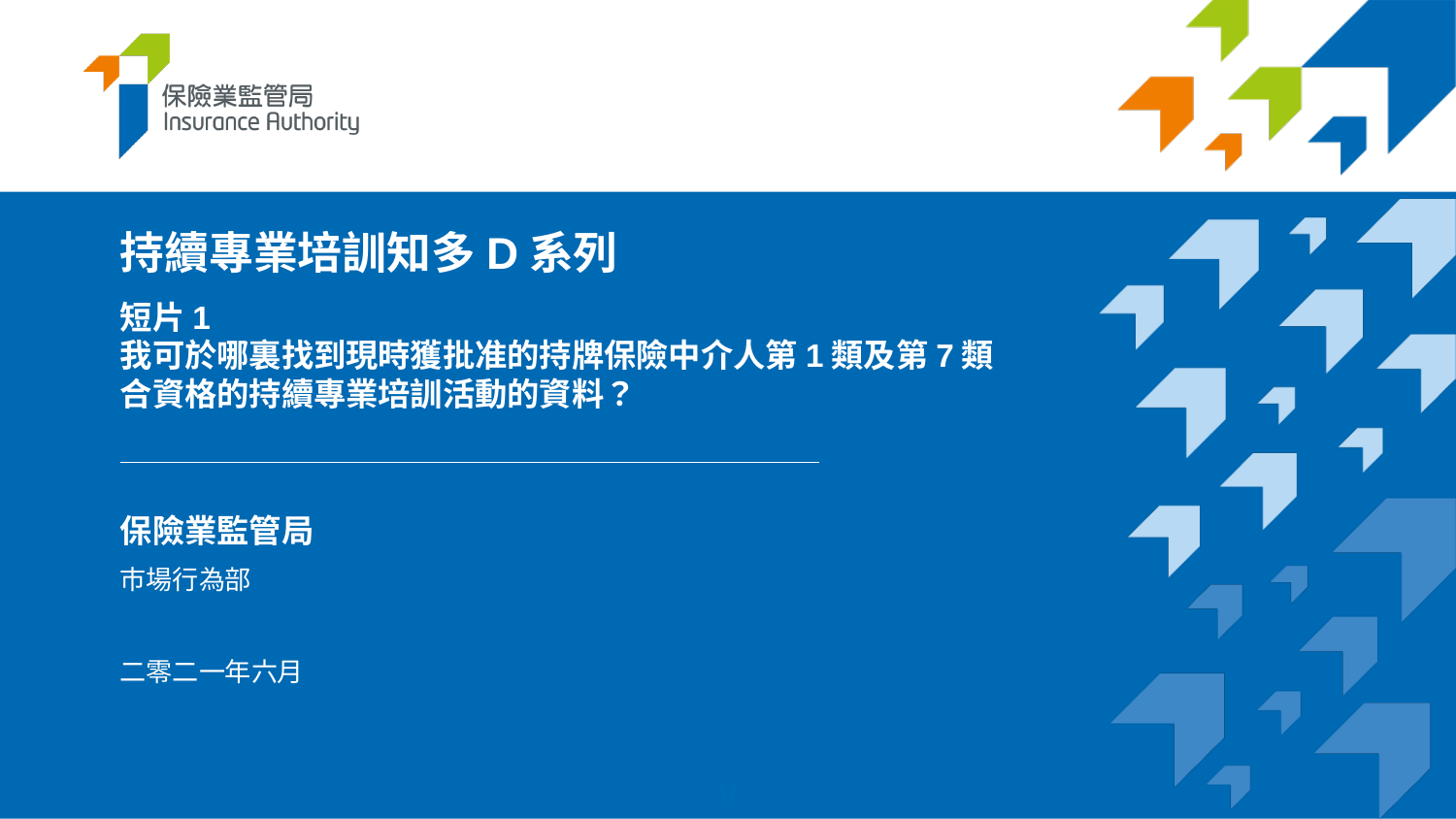

持續專業培訓知多D系列
短片1
我可於哪裏找到現時獲批准的持牌保險中介人第1類及第7類合資格的持續專業培訓活動的資料？
保險業監管局
市場行為部
二零二一年六月